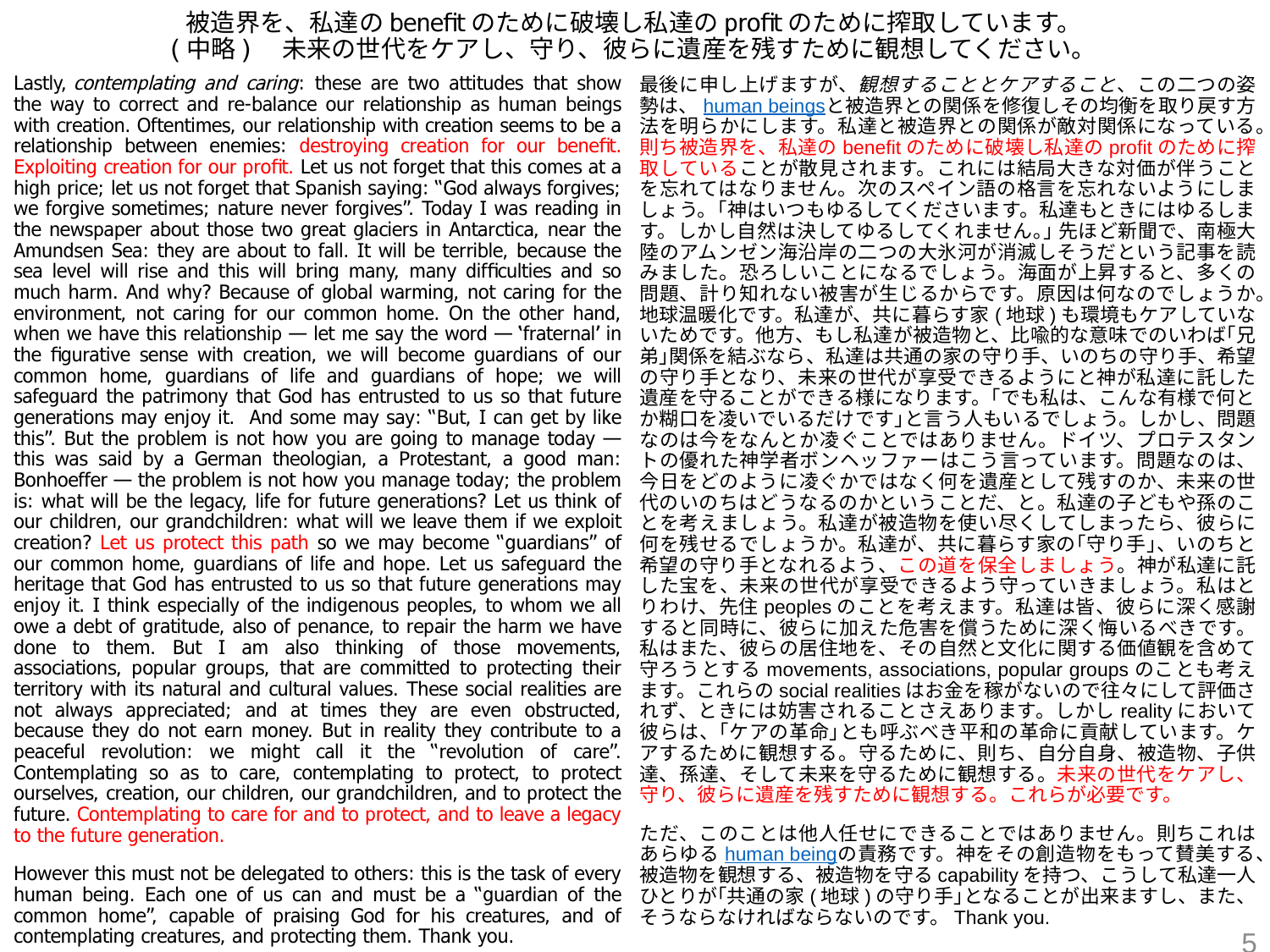

# 被造界を、私達のbenefitのために破壊し私達のprofitのために搾取しています。 (中略)　未来の世代をケアし、守り、彼らに遺産を残すために観想してください。
Lastly, contemplating and caring: these are two attitudes that show the way to correct and re-balance our relationship as human beings with creation. Oftentimes, our relationship with creation seems to be a relationship between enemies: destroying creation for our benefit. Exploiting creation for our profit. Let us not forget that this comes at a high price; let us not forget that Spanish saying: “God always forgives; we forgive sometimes; nature never forgives”. Today I was reading in the newspaper about those two great glaciers in Antarctica, near the Amundsen Sea: they are about to fall. It will be terrible, because the sea level will rise and this will bring many, many difficulties and so much harm. And why? Because of global warming, not caring for the environment, not caring for our common home. On the other hand, when we have this relationship — let me say the word — ‘fraternal’ in the figurative sense with creation, we will become guardians of our common home, guardians of life and guardians of hope; we will safeguard the patrimony that God has entrusted to us so that future generations may enjoy it.  And some may say: “But, I can get by like this”. But the problem is not how you are going to manage today — this was said by a German theologian, a Protestant, a good man: Bonhoeffer — the problem is not how you manage today; the problem is: what will be the legacy, life for future generations? Let us think of our children, our grandchildren: what will we leave them if we exploit creation? Let us protect this path so we may become “guardians” of our common home, guardians of life and hope. Let us safeguard the heritage that God has entrusted to us so that future generations may enjoy it. I think especially of the indigenous peoples, to whom we all owe a debt of gratitude, also of penance, to repair the harm we have done to them. But I am also thinking of those movements, associations, popular groups, that are committed to protecting their territory with its natural and cultural values. These social realities are not always appreciated; and at times they are even obstructed, because they do not earn money. But in reality they contribute to a peaceful revolution: we might call it the “revolution of care”. Contemplating so as to care, contemplating to protect, to protect ourselves, creation, our children, our grandchildren, and to protect the future. Contemplating to care for and to protect, and to leave a legacy to the future generation.
However this must not be delegated to others: this is the task of every human being. Each one of us can and must be a “guardian of the common home”, capable of praising God for his creatures, and of contemplating creatures, and protecting them. Thank you.

最後に申し上げますが、観想することとケアすること、この二つの姿勢は、human beingsと被造界との関係を修復しその均衡を取り戻す方法を明らかにします。私達と被造界との関係が敵対関係になっている。則ち被造界を、私達のbenefitのために破壊し私達のprofitのために搾取していることが散見されます。これには結局大きな対価が伴うことを忘れてはなりません。次のスペイン語の格言を忘れないようにしましょう。｢神はいつもゆるしてくださいます。私達もときにはゆるします。しかし自然は決してゆるしてくれません｡｣ 先ほど新聞で、南極大陸のアムンゼン海沿岸の二つの大氷河が消滅しそうだという記事を読みました。恐ろしいことになるでしょう。海面が上昇すると、多くの問題、計り知れない被害が生じるからです。原因は何なのでしょうか。地球温暖化です。私達が、共に暮らす家(地球)も環境もケアしていないためです。他方、もし私達が被造物と、比喩的な意味でのいわば｢兄弟｣関係を結ぶなら、私達は共通の家の守り手、いのちの守り手、希望の守り手となり、未来の世代が享受できるようにと神が私達に託した遺産を守ることができる様になります。｢でも私は、こんな有様で何とか糊口を凌いでいるだけです｣と言う人もいるでしょう。しかし、問題なのは今をなんとか凌ぐことではありません。ドイツ、プロテスタントの優れた神学者ボンヘッファーはこう言っています。問題なのは、今日をどのように凌ぐかではなく何を遺産として残すのか、未来の世代のいのちはどうなるのかということだ、と。私達の子どもや孫のことを考えましょう。私達が被造物を使い尽くしてしまったら、彼らに何を残せるでしょうか。私達が、共に暮らす家の｢守り手｣、いのちと希望の守り手となれるよう、この道を保全しましょう。神が私達に託した宝を、未来の世代が享受できるよう守っていきましょう。私はとりわけ、先住peoplesのことを考えます。私達は皆、彼らに深く感謝すると同時に、彼らに加えた危害を償うために深く悔いるべきです。私はまた、彼らの居住地を、その自然と文化に関する価値観を含めて守ろうとするmovements, associations, popular groupsのことも考えます。これらのsocial realitiesはお金を稼がないので往々にして評価されず、ときには妨害されることさえあります。しかしrealityにおいて彼らは、｢ケアの革命｣とも呼ぶべき平和の革命に貢献しています。ケアするために観想する。守るために、則ち、自分自身、被造物、子供達、孫達、そして未来を守るために観想する。未来の世代をケアし、守り、彼らに遺産を残すために観想する。これらが必要です。
ただ、このことは他人任せにできることではありません。則ちこれはあらゆるhuman beingの責務です。神をその創造物をもって賛美する、被造物を観想する、被造物を守るcapabilityを持つ、こうして私達一人ひとりが｢共通の家(地球)の守り手｣となることが出来ますし、また、そうならなければならないのです。Thank you.
5